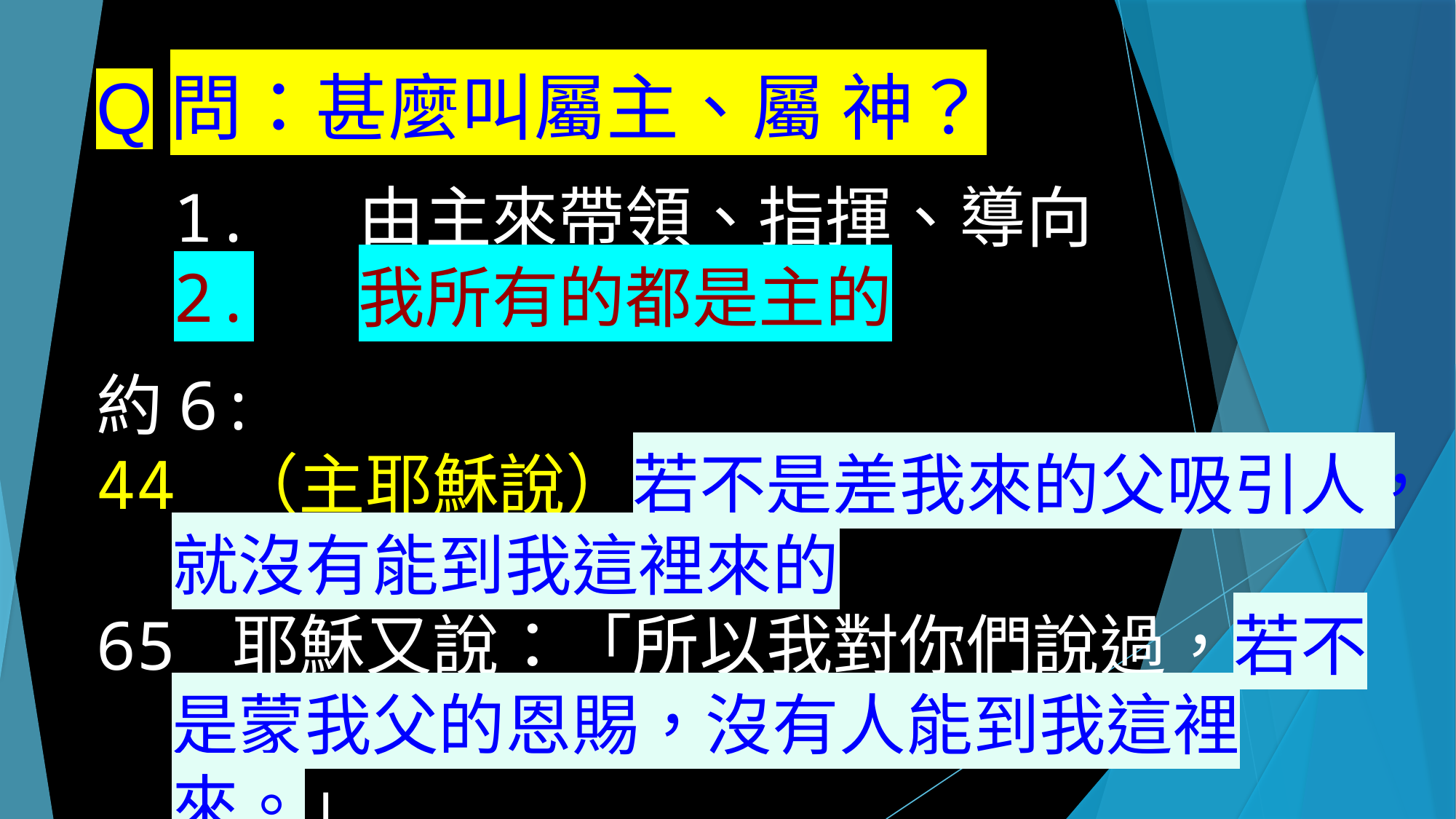

Q問：甚麼叫屬主、屬 神？
1.	由主來帶領、指揮、導向
2.	我所有的都是主的
約6:
44 （主耶穌說）若不是差我來的父吸引人，就沒有能到我這裡來的
65 耶穌又說：「所以我對你們說過，若不是蒙我父的恩賜，沒有人能到我這裡來。」